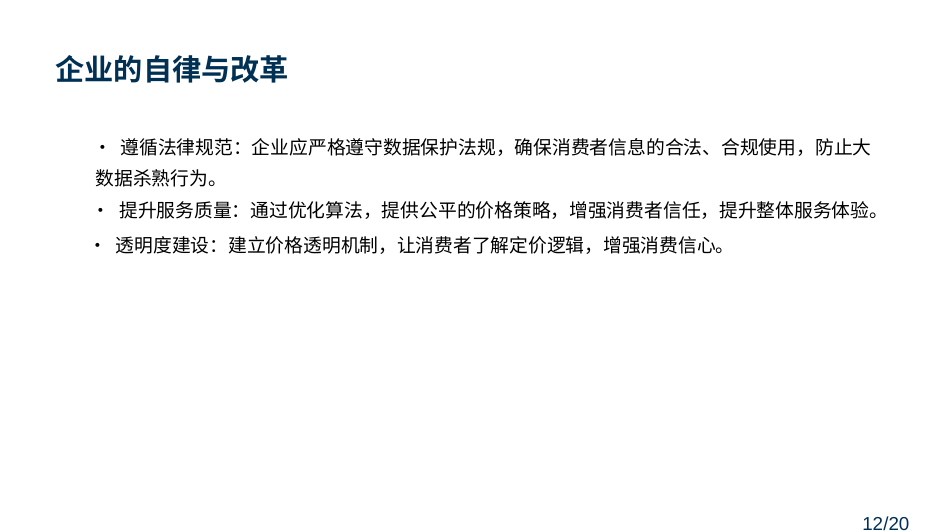

企业的自律与改革
• 遵循法律规范：企业应严格遵守数据保护法规，确保消费者信息的合法、合规使用，防止大
数据杀熟行为。
• 提升服务质量：通过优化算法，提供公平的价格策略，增强消费者信任，提升整体服务体验。
• 透明度建设：建立价格透明机制，让消费者了解定价逻辑，增强消费信心。
12/20